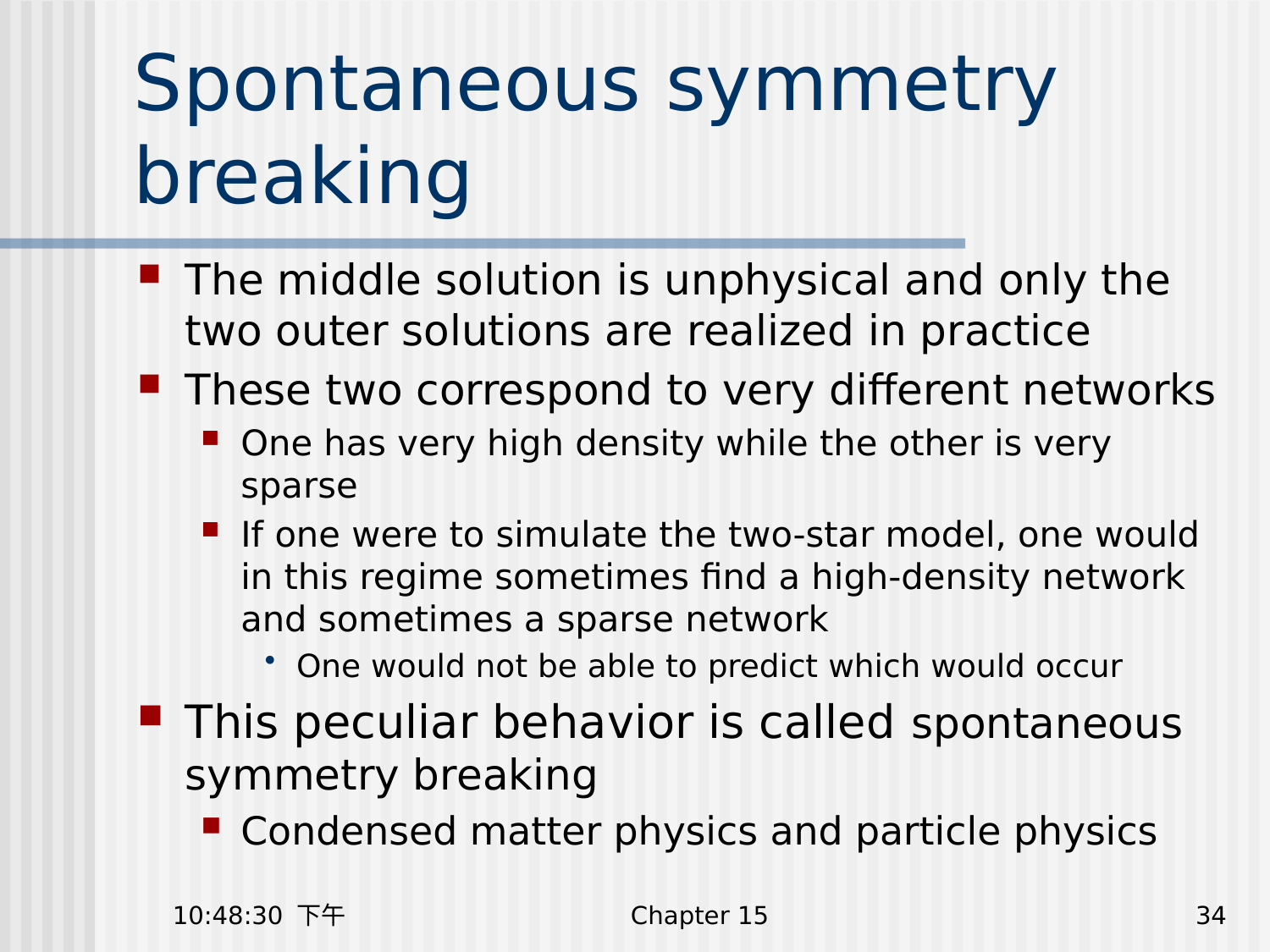

# Spontaneous symmetry breaking
The middle solution is unphysical and only the two outer solutions are realized in practice
These two correspond to very different networks
One has very high density while the other is very sparse
If one were to simulate the two-star model, one would in this regime sometimes find a high-density network and sometimes a sparse network
One would not be able to predict which would occur
This peculiar behavior is called spontaneous symmetry breaking
Condensed matter physics and particle physics
10:48:30 下午
Chapter 15
34